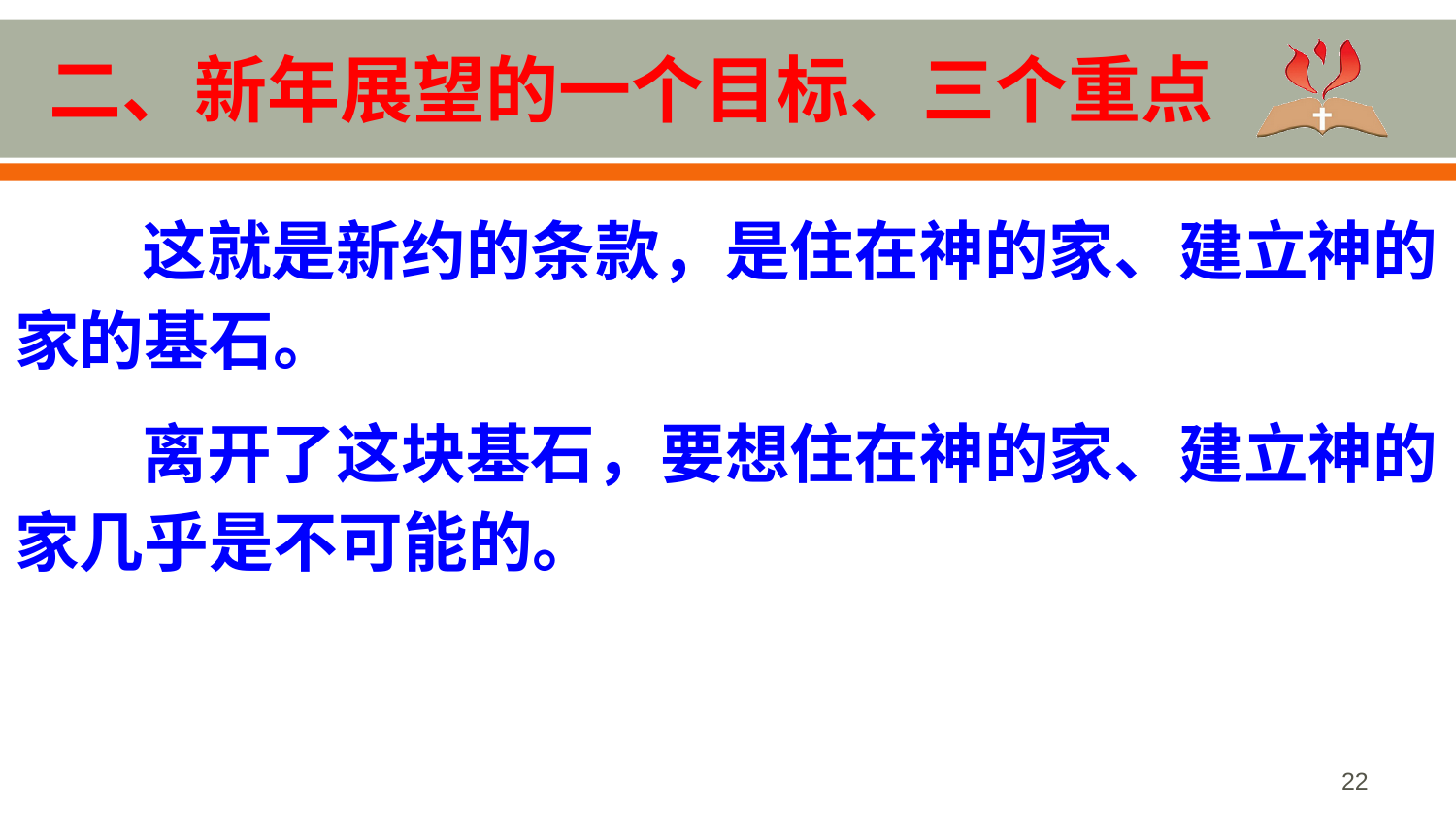

# 二、新年展望的一个目标、三个重点
这就是新约的条款，是住在神的家、建立神的家的基石。
离开了这块基石，要想住在神的家、建立神的家几乎是不可能的。

22